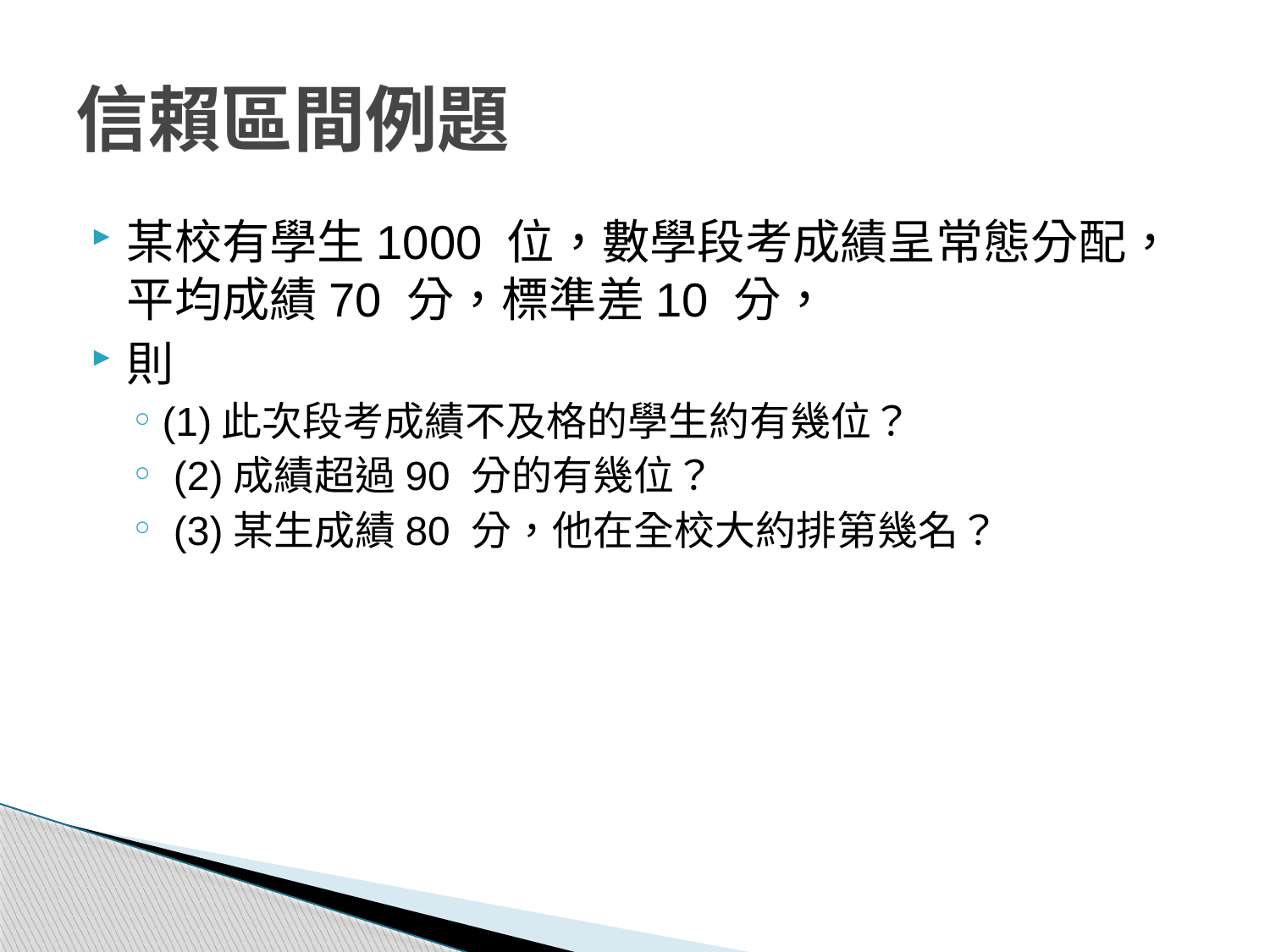

# 信賴區間例題
某校有學生1000 位，數學段考成績呈常態分配，平均成績70 分，標準差10 分，
則
(1)此次段考成績不及格的學生約有幾位？
 (2)成績超過90 分的有幾位？
 (3)某生成績80 分，他在全校大約排第幾名？